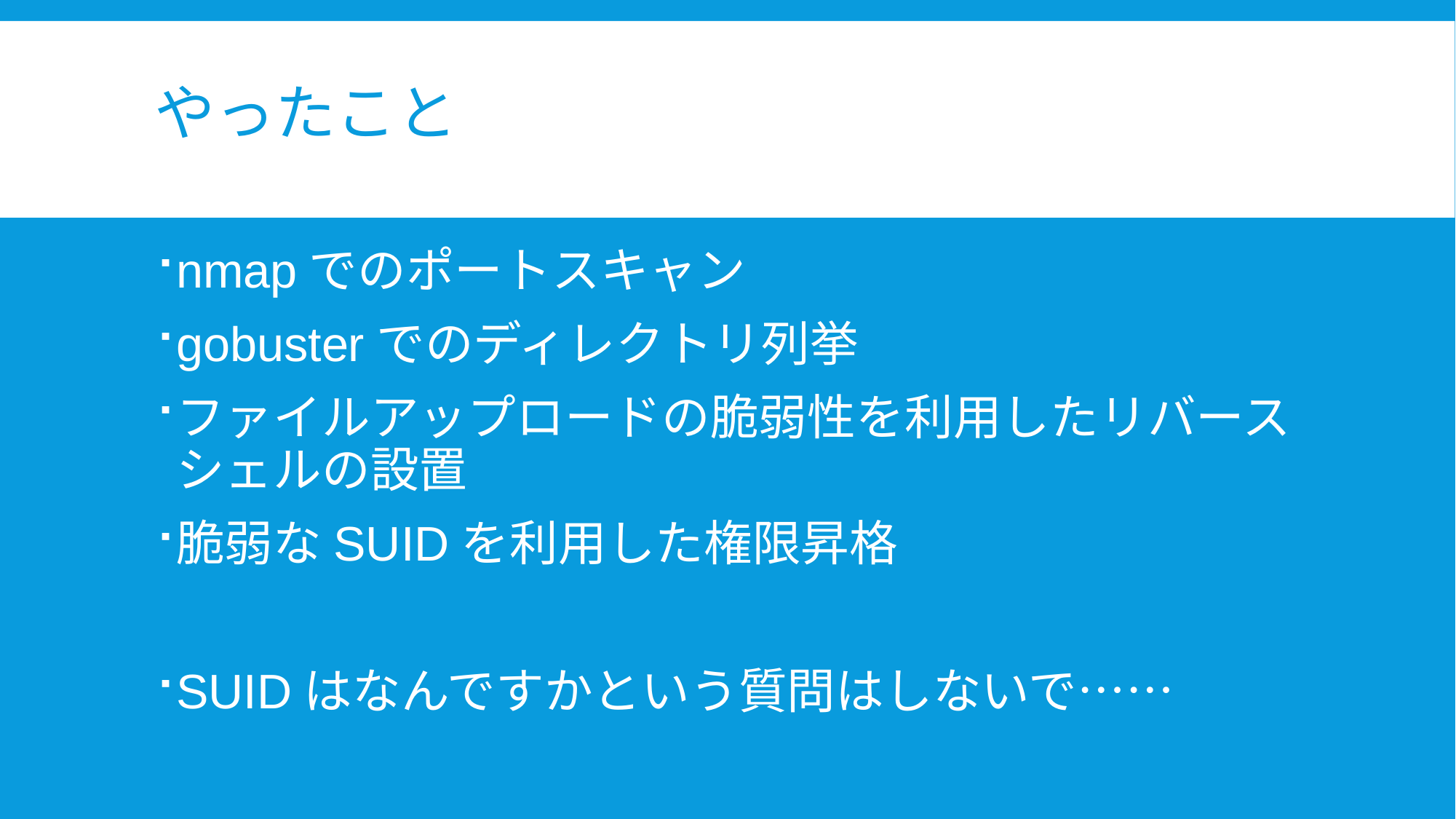

# やったこと
nmapでのポートスキャン
gobusterでのディレクトリ列挙
ファイルアップロードの脆弱性を利用したリバースシェルの設置
脆弱なSUIDを利用した権限昇格

SUIDはなんですかという質問はしないで……